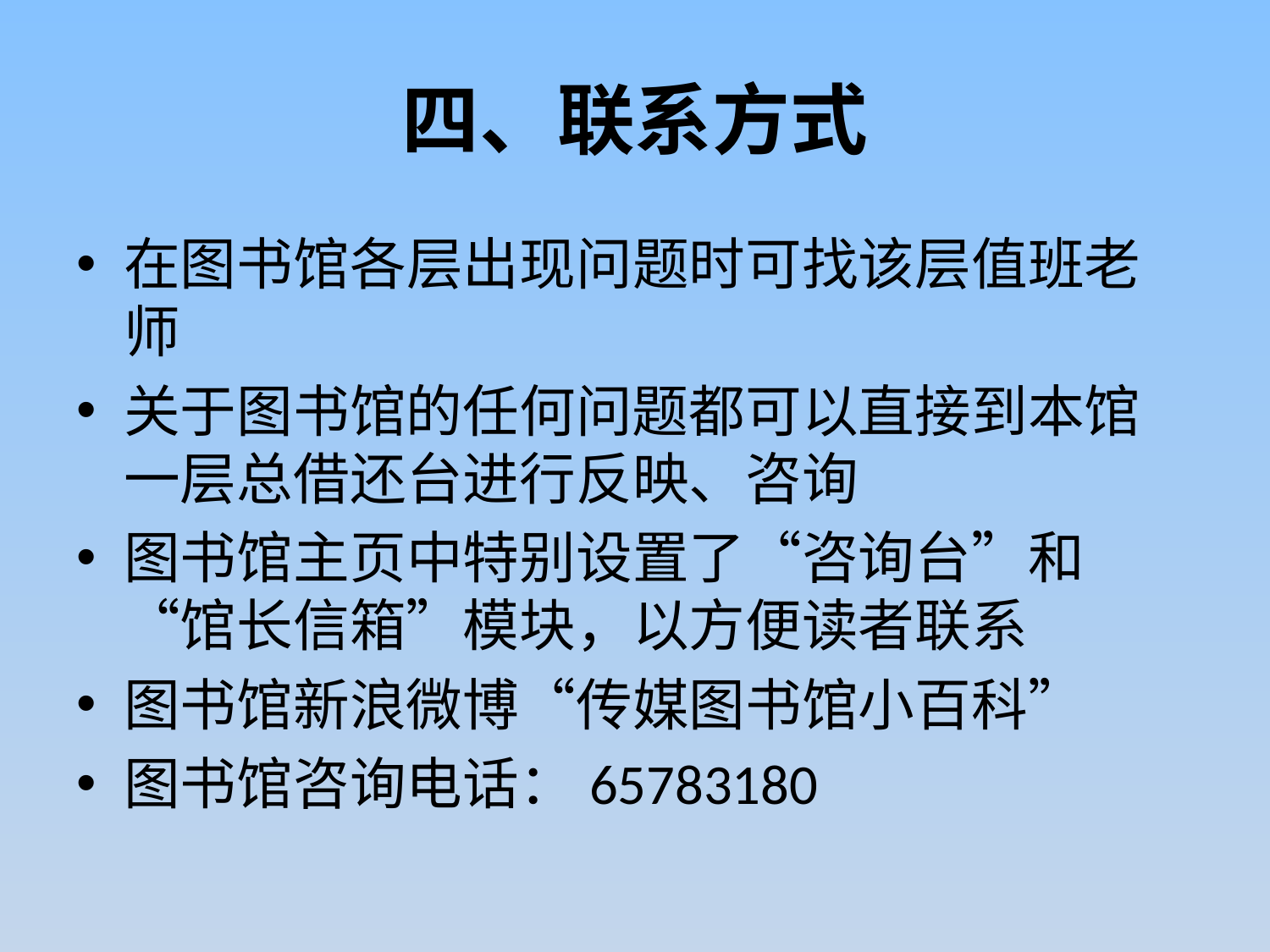

# 四、联系方式
在图书馆各层出现问题时可找该层值班老师
关于图书馆的任何问题都可以直接到本馆一层总借还台进行反映、咨询
图书馆主页中特别设置了“咨询台”和“馆长信箱”模块，以方便读者联系
图书馆新浪微博“传媒图书馆小百科”
图书馆咨询电话：65783180